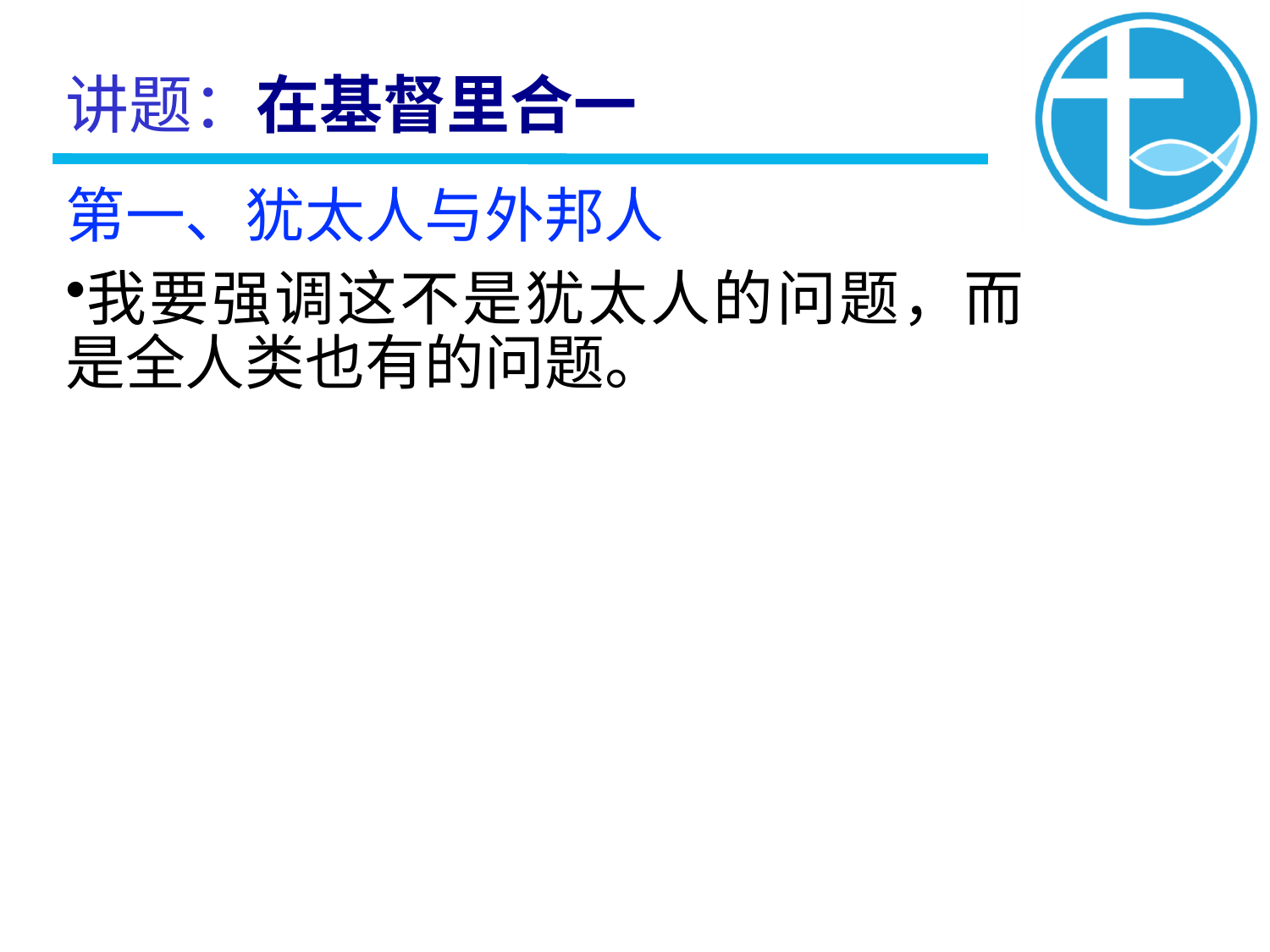

讲题：在基督里合一
第一、犹太人与外邦人
我要强调这不是犹太人的问题，而是全人类也有的问题。